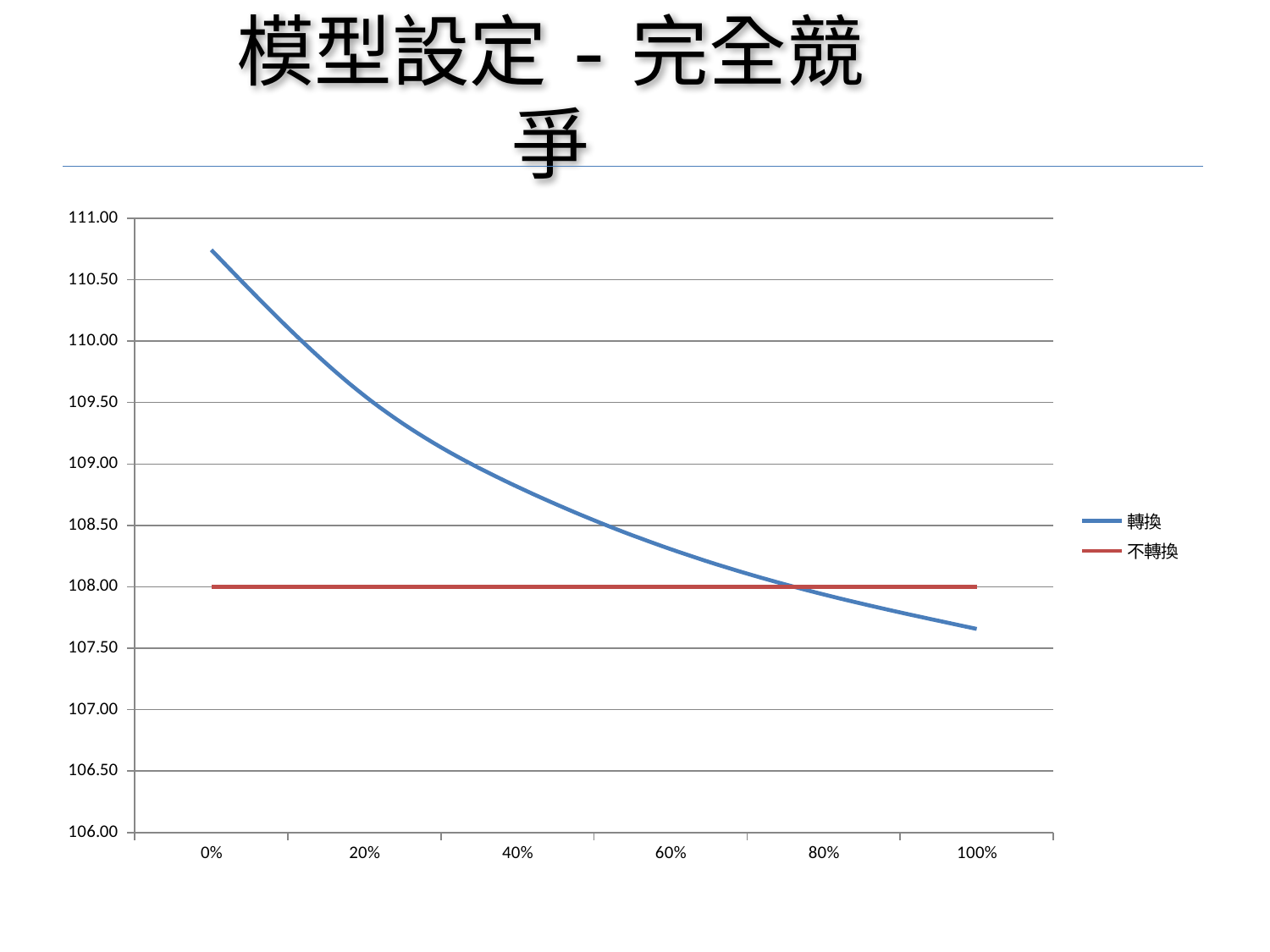

# 模型設定-完全競爭

### Chart

| Category | 轉換 | 不轉換 |
|---|---|---|
| 0 | 110.74285266739393 | 108.0 |
| 0.2 | 109.55604051337987 | 108.0 |
| 0.4 | 108.81428291712118 | 108.0 |
| 0.60000000000000053 | 108.30676456178627 | 108.0 |
| 0.8 | 107.93766030336094 | 108.0 |
| 1 | 107.65714106695758 | 108.0 |